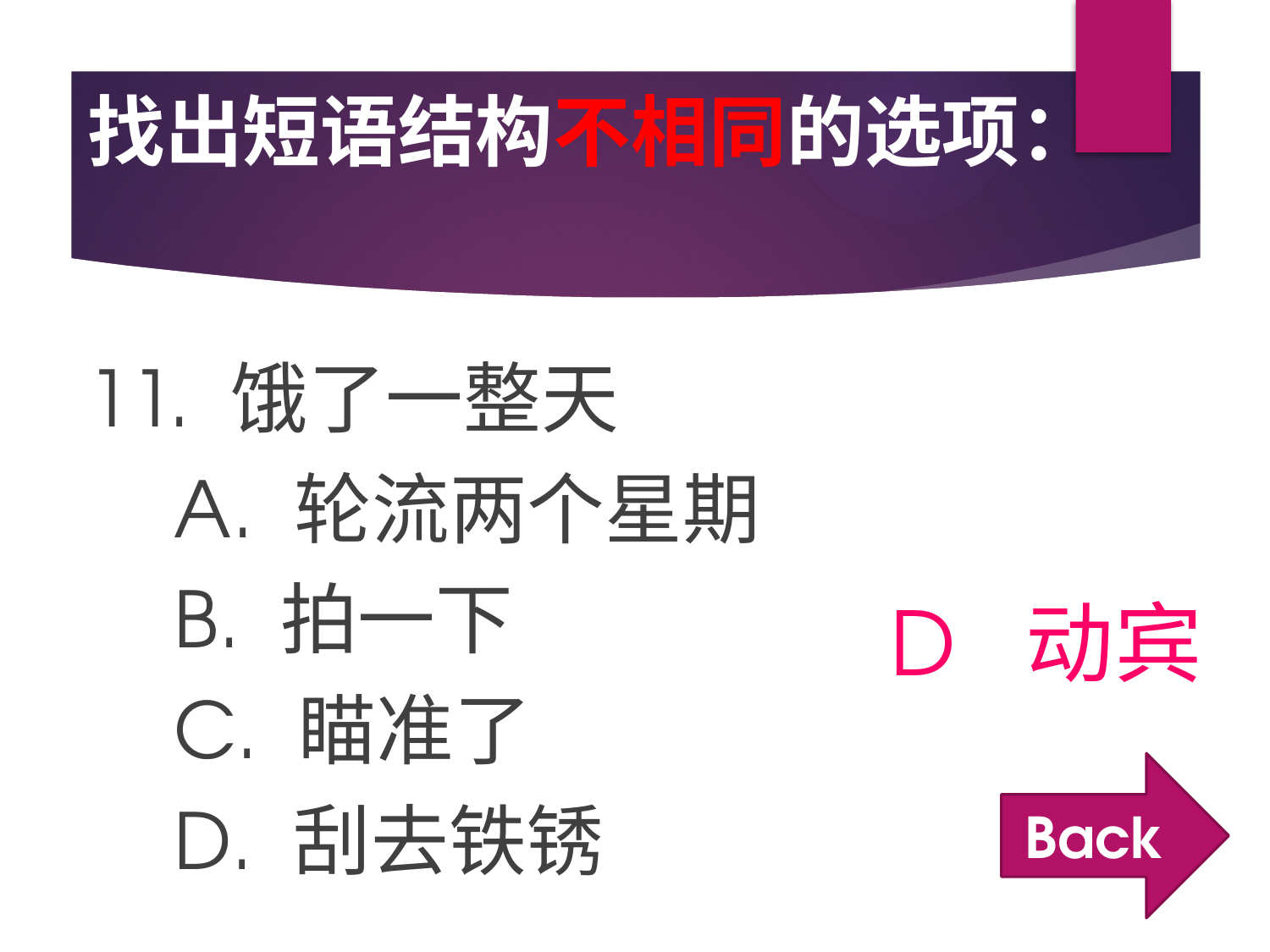

# 找出短语结构不相同的选项：
11. 饿了一整天
    A. 轮流两个星期
    B. 拍一下
    C. 瞄准了
    D. 刮去铁锈

D  动宾
Back